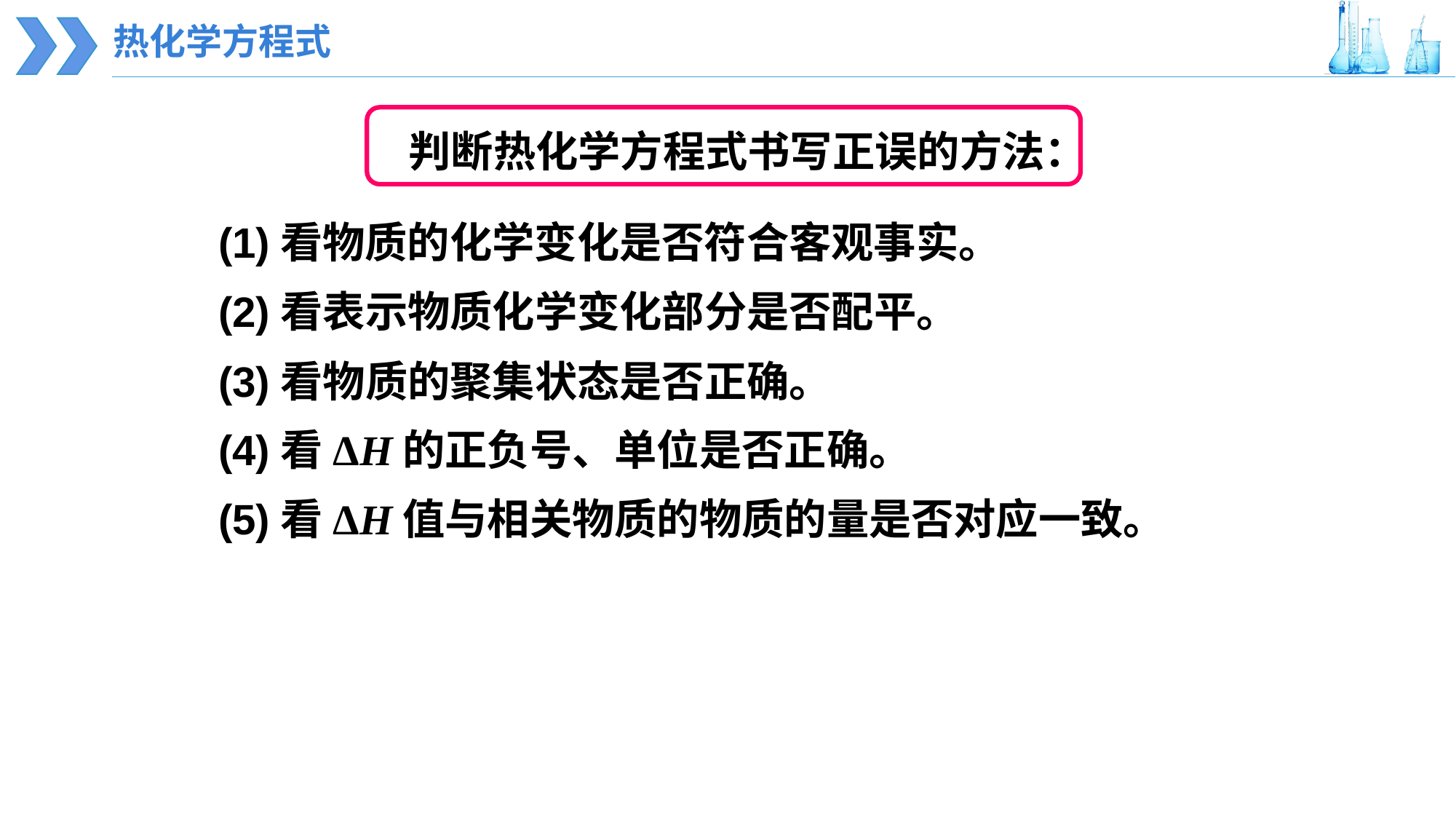

热化学方程式

判断热化学方程式书写正误的方法：
(1)看物质的化学变化是否符合客观事实。
(2)看表示物质化学变化部分是否配平。
(3)看物质的聚集状态是否正确。
(4)看ΔH的正负号、单位是否正确。
(5)看ΔH值与相关物质的物质的量是否对应一致。